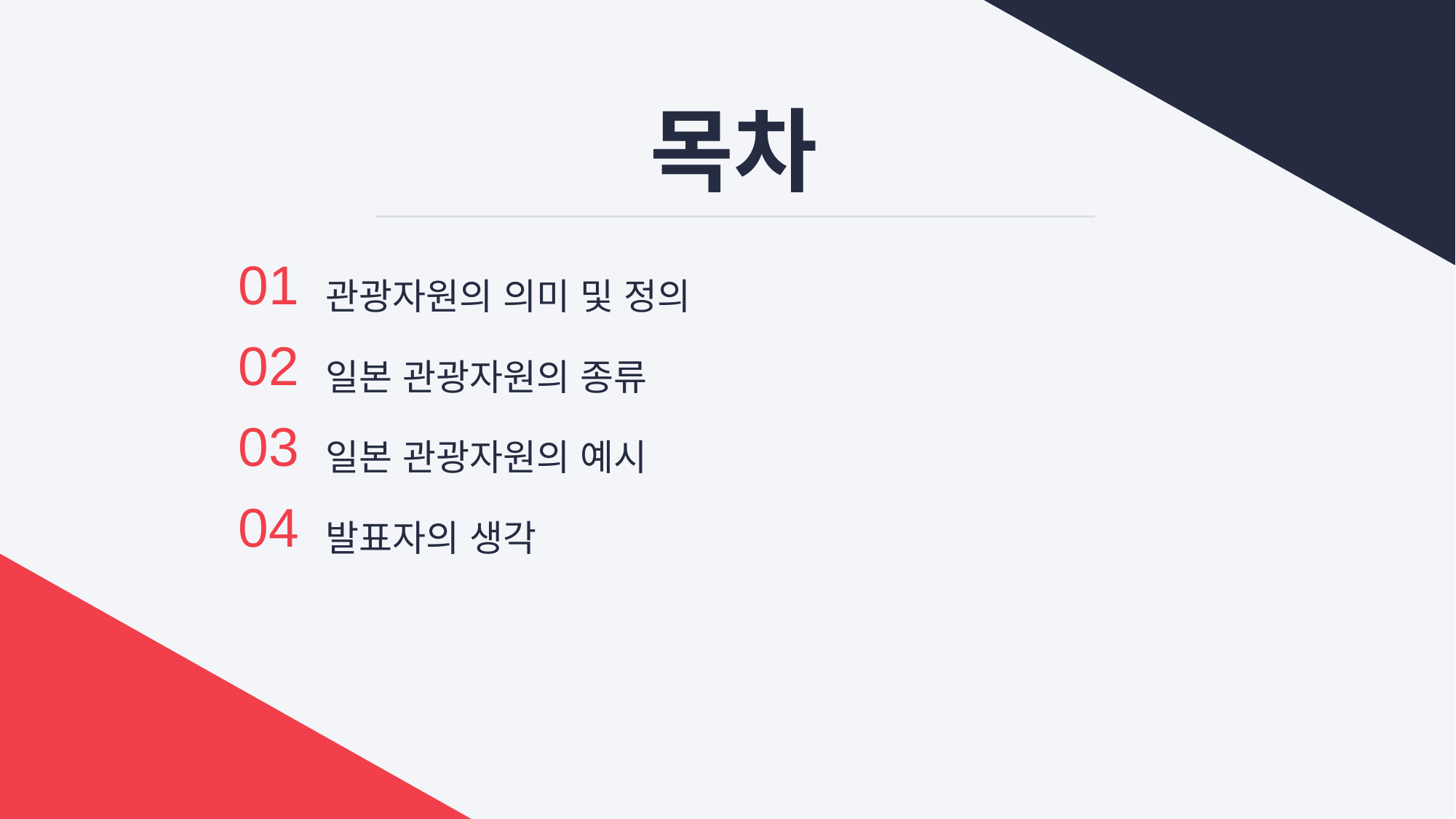

목차
01
02
03
04
관광자원의 의미 및 정의
일본 관광자원의 종류
일본 관광자원의 예시
발표자의 생각